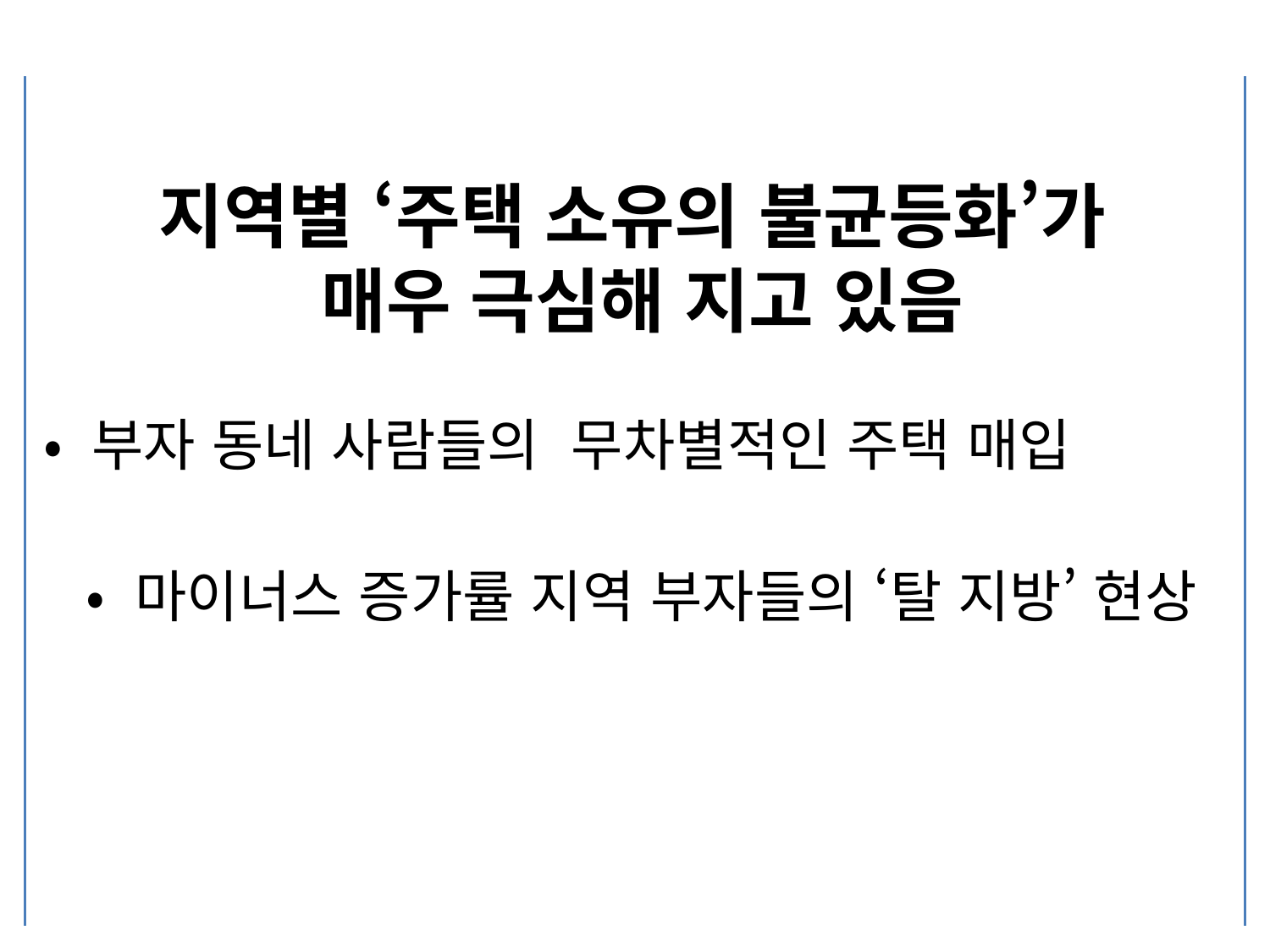

지역별 ‘주택 소유의 불균등화’가
매우 극심해 지고 있음

 • 부자 동네 사람들의  무차별적인 주택 매입

• 마이너스 증가률 지역 부자들의 ‘탈 지방’ 현상